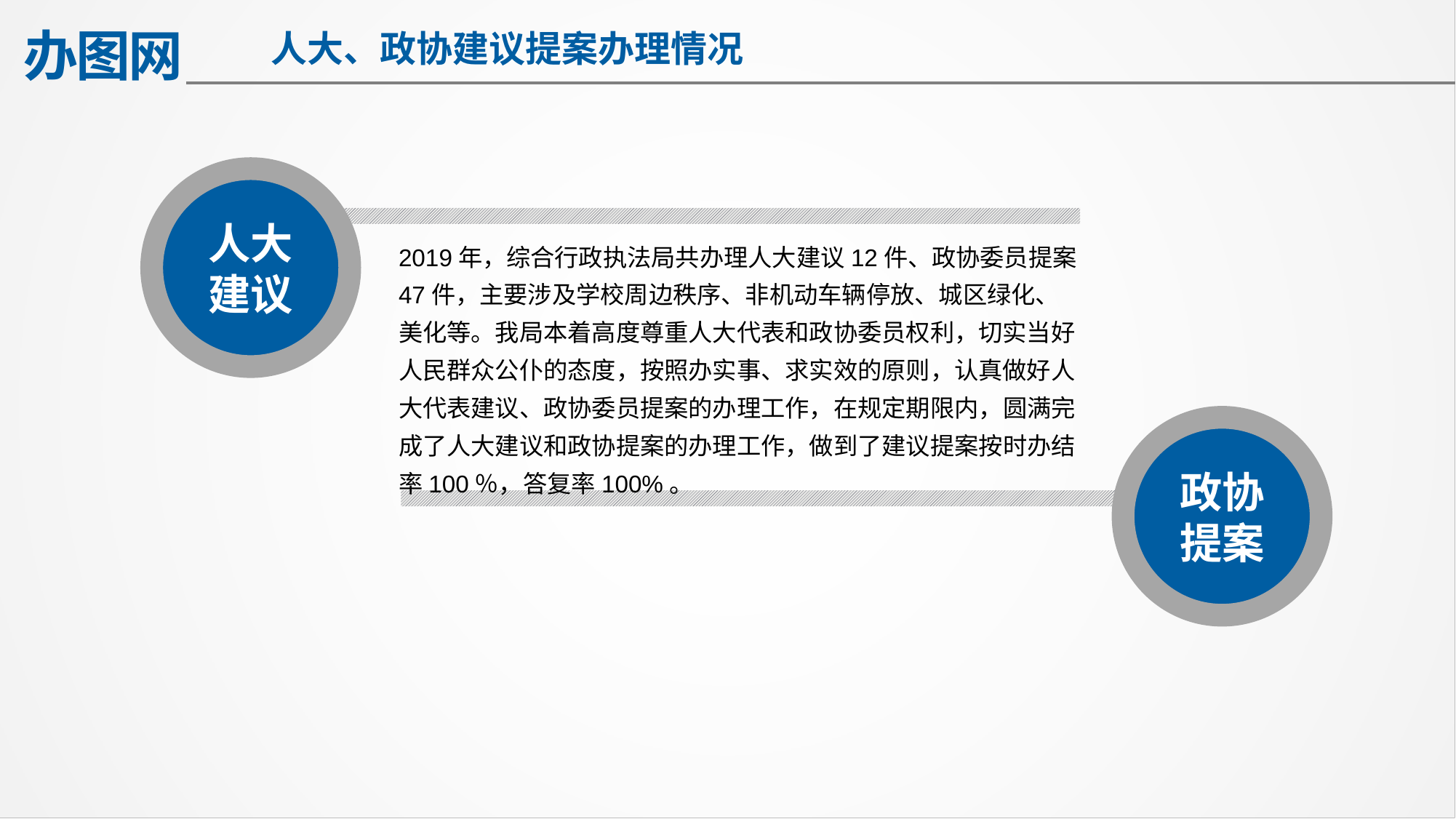

人大、政协建议提案办理情况
人大建议

2019年，综合行政执法局共办理人大建议12件、政协委员提案47件，主要涉及学校周边秩序、非机动车辆停放、城区绿化、美化等。我局本着高度尊重人大代表和政协委员权利，切实当好人民群众公仆的态度，按照办实事、求实效的原则，认真做好人大代表建议、政协委员提案的办理工作，在规定期限内，圆满完成了人大建议和政协提案的办理工作，做到了建议提案按时办结率100％，答复率100%。
政协提案